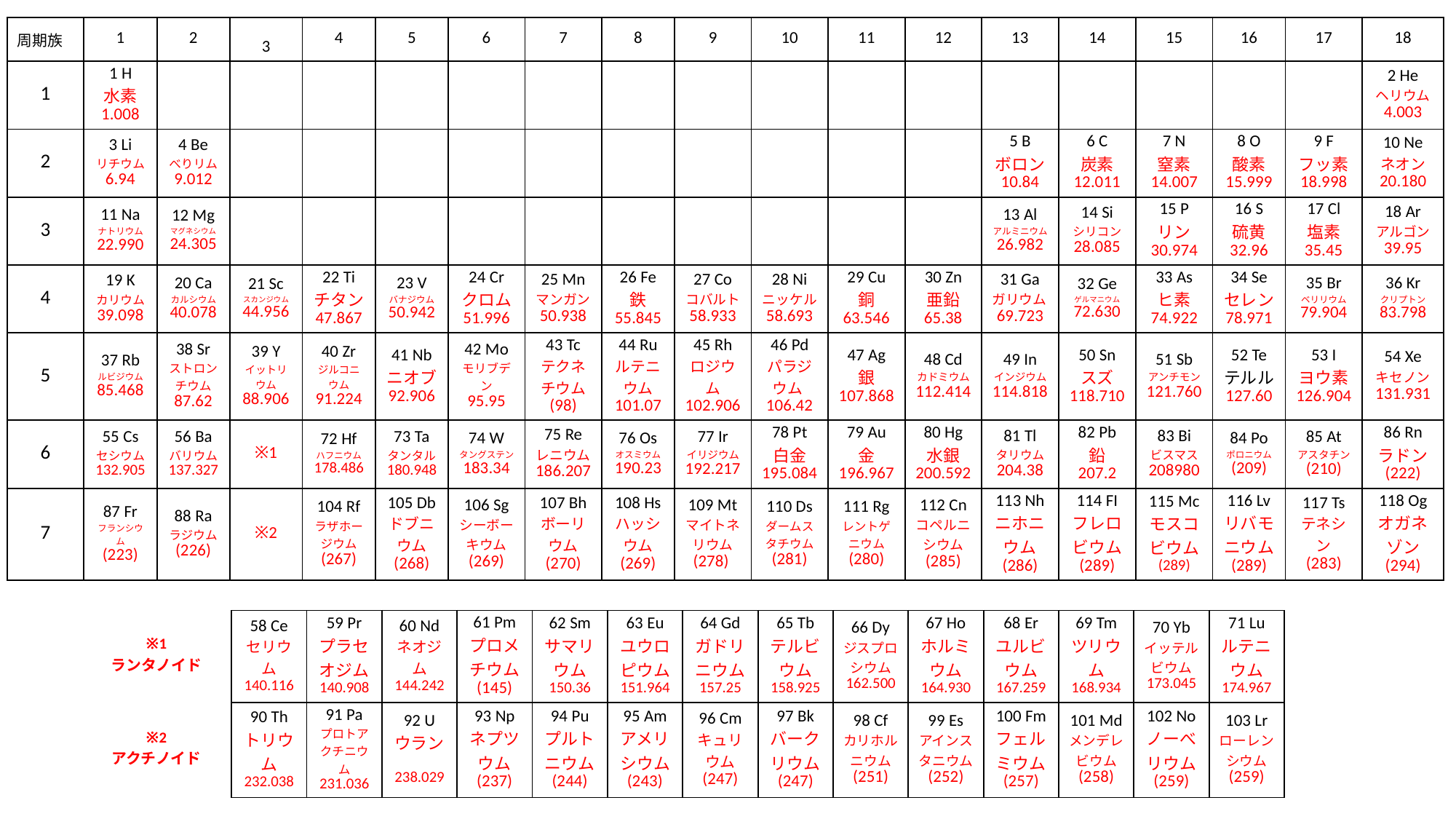

| 周期族 | 1 | 2 | 3 | 4 | 5 | 6 | 7 | 8 | 9 | 10 | 11 | 12 | 13 | 14 | 15 | 16 | 17 | 18 |
| --- | --- | --- | --- | --- | --- | --- | --- | --- | --- | --- | --- | --- | --- | --- | --- | --- | --- | --- |
| 1 | 1 H 水素 1.008 |  |  |  |  |  |  |  |  |  |  |  |  |  |  |  |  | 2 He ヘリウム 4.003 |
| 2 | 3 Li リチウム 6.94 | 4 Be べりリム 9.012 |  |  |  |  |  |  |  |  |  |  | 5 B ボロン 10.84 | 6 C 炭素 12.011 | 7 N 窒素 14.007 | 8 O 酸素 15.999 | 9 F フッ素 18.998 | 10 Ne ネオン 20.180 |
| 3 | 11 Na ナトリウム 22.990 | 12 Mg マグネシウム 24.305 |  |  |  |  |  |  |  |  |  |  | 13 Al アルミニウム 26.982 | 14 Si シリコン 28.085 | 15 P リン 30.974 | 16 S 硫黄 32.96 | 17 Cl 塩素 35.45 | 18 Ar アルゴン 39.95 |
| 4 | 19 K カリウム 39.098 | 20 Ca カルシウム 40.078 | 21 Sc スカンジウム 44.956 | 22 Ti チタン 47.867 | 23 V バナジウム 50.942 | 24 Cr クロム 51.996 | 25 Mn マンガン 50.938 | 26 Fe 鉄 55.845 | 27 Co コバルト 58.933 | 28 Ni ニッケル 58.693 | 29 Cu 銅 63.546 | 30 Zn 亜鉛 65.38 | 31 Ga ガリウム69.723 | 32 Ge ゲルマニウム 72.630 | 33 As ヒ素 74.922 | 34 Se セレン 78.971 | 35 Br ベリリウム 79.904 | 36 Kr クリプトン 83.798 |
| 5 | 37 Rb ルビジウム 85.468 | 38 Sr ストロンチウム 87.62 | 39 Y イットリウム 88.906 | 40 Zr ジルコニウム 91.224 | 41 Nb ニオブ 92.906 | 42 Mo モリブデン 95.95 | 43 Tc テクネチウム (98) | 44 Ru ルテニウム 101.07 | 45 Rh ロジウム 102.906 | 46 Pd パラジウム106.42 | 47 Ag 銀 107.868 | 48 Cd カドミウム 112.414 | 49 In インジウム 114.818 | 50 Sn スズ 118.710 | 51 Sb アンチモン 121.760 | 52 Te テルル 127.60 | 53 I ヨウ素 126.904 | 54 Xe キセノン 131.931 |
| 6 | 55 Cs セシウム 132.905 | 56 Ba バリウム 137.327 | ※1 | 72 Hf ハフニウム 178.486 | 73 Ta タンタル 180.948 | 74 W タングステン 183.34 | 75 Re レニウム 186.207 | 76 Os オスミウム 190.23 | 77 Ir イリジウム 192.217 | 78 Pt 白金 195.084 | 79 Au 金 196.967 | 80 Hg 水銀 200.592 | 81 Tl タリウム 204.38 | 82 Pb 鉛 207.2 | 83 Bi ビスマス 208980 | 84 Po ポロニウム (209) | 85 At アスタチン (210) | 86 Rn ラドン (222) |
| 7 | 87 Fr フランシウム (223) | 88 Ra ラジウム (226) | ※2 | 104 Rf ラザホージウム (267) | 105 Db ドブニウム (268) | 106 Sg シーボーキウム (269) | 107 Bh ボーリウム (270) | 108 Hs ハッシウム (269) | 109 Mt マイトネリウム (278) | 110 Ds ダームスタチウム (281) | 111 Rg レントゲニウム (280) | 112 Cn コペルニシウム (285) | 113 Nh ニホニウム (286) | 114 FI フレロビウム (289) | 115 Mc モスコビウム (289) | 116 Lv リバモニウム (289) | 117 Ts テネシン (283) | 118 Og オガネゾン (294) |
| ※1 ランタノイド | 58 Ce セリウム 140.116 | 59 Pr プラセオジム 140.908 | 60 Nd ネオジム 144.242 | 61 Pm プロメチウム (145) | 62 Sm サマリウム 150.36 | 63 Eu ユウロピウム 151.964 | 64 Gd ガドリニウム 157.25 | 65 Tb テルビウム 158.925 | 66 Dy ジスプロシウム 162.500 | 67 Ho ホルミウム 164.930 | 68 Er ユルビウム 167.259 | 69 Tm ツリウム 168.934 | 70 Yb イッテルビウム 173.045 | 71 Lu ルテニウム 174.967 |  |  |
| --- | --- | --- | --- | --- | --- | --- | --- | --- | --- | --- | --- | --- | --- | --- | --- | --- |
| ※2 アクチノイド | 90 Th トリウム 232.038 | 91 Pa プロトアクチニウム 231.036 | 92 U ウラン 238.029 | 93 Np ネプツウム (237) | 94 Pu プルトニウム (244) | 95 Am アメリシウム (243) | 96 Cm キュリウム (247) | 97 Bk バークリウム (247) | 98 Cf カリホルニウム (251) | 99 Es アインスタニウム (252) | 100 Fm フェルミウム (257) | 101 Md メンデレビウム (258) | 102 No ノーべリウム (259) | 103 Lr ローレンシウム (259) |  |  |